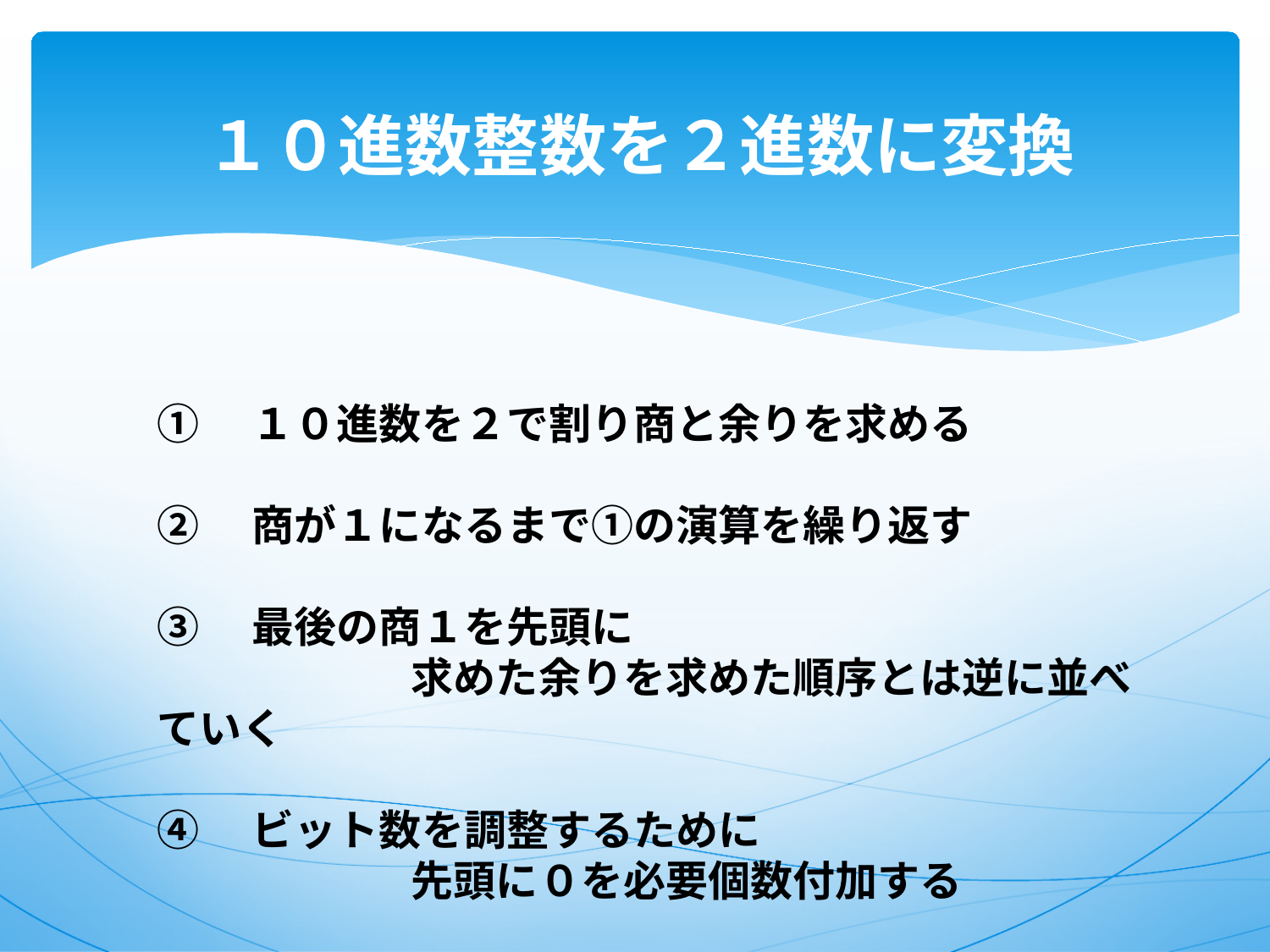

# １０進数整数を２進数に変換
①　１０進数を２で割り商と余りを求める

②　商が１になるまで①の演算を繰り返す

③　最後の商１を先頭に
　　　　　　求めた余りを求めた順序とは逆に並べていく

④　ビット数を調整するために
　　　　　　先頭に０を必要個数付加する